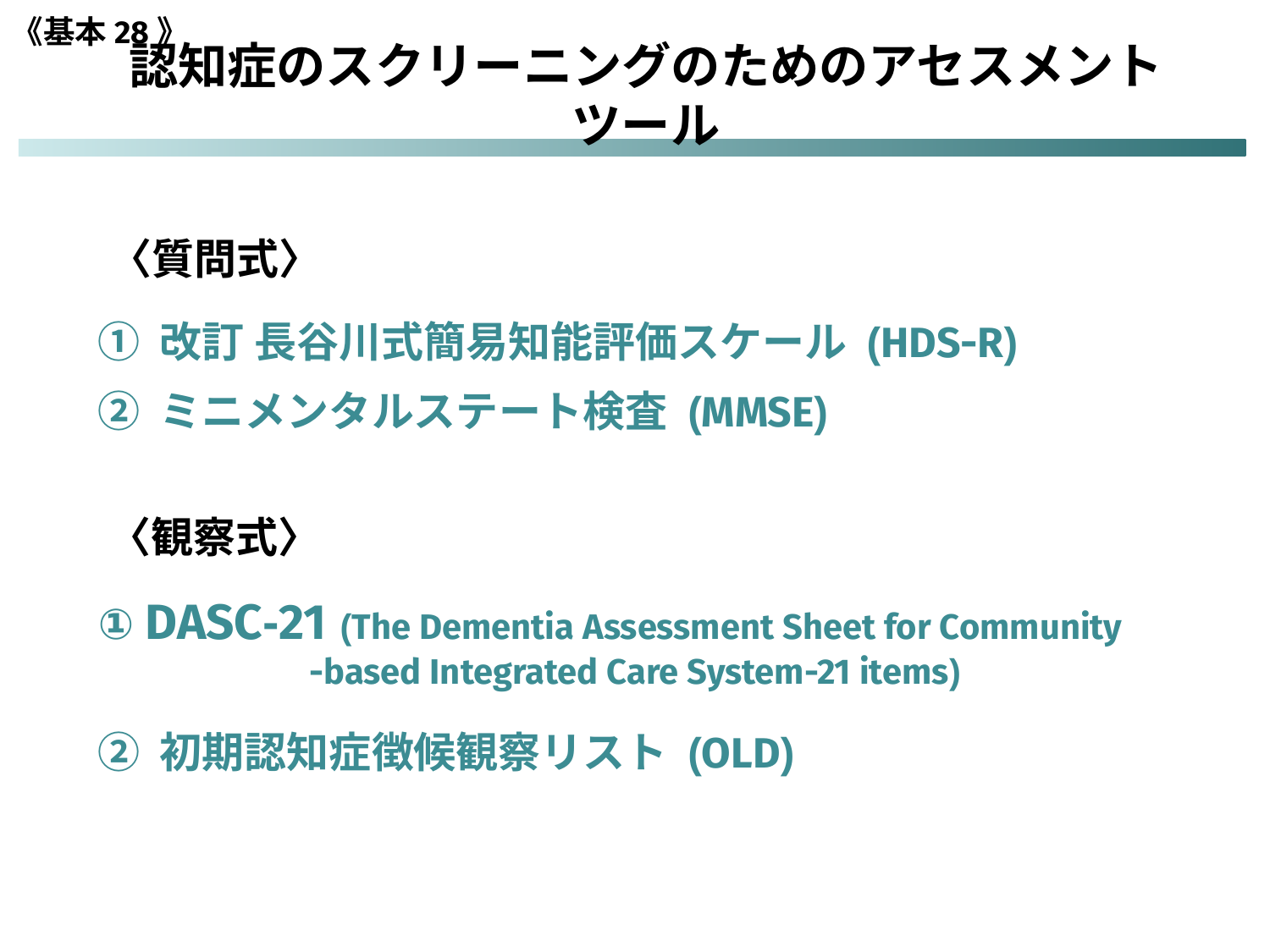

《基本28》
認知症のスクリーニングのためのアセスメントツール

〈質問式〉
① 改訂 長谷川式簡易知能評価スケール (HDS-R)
② ミニメンタルステート検査 (MMSE)
〈観察式〉
① DASC-21 (The Dementia Assessment Sheet for Community
                         -based Integrated Care System-21 items)
② 初期認知症徴候観察リスト (OLD)